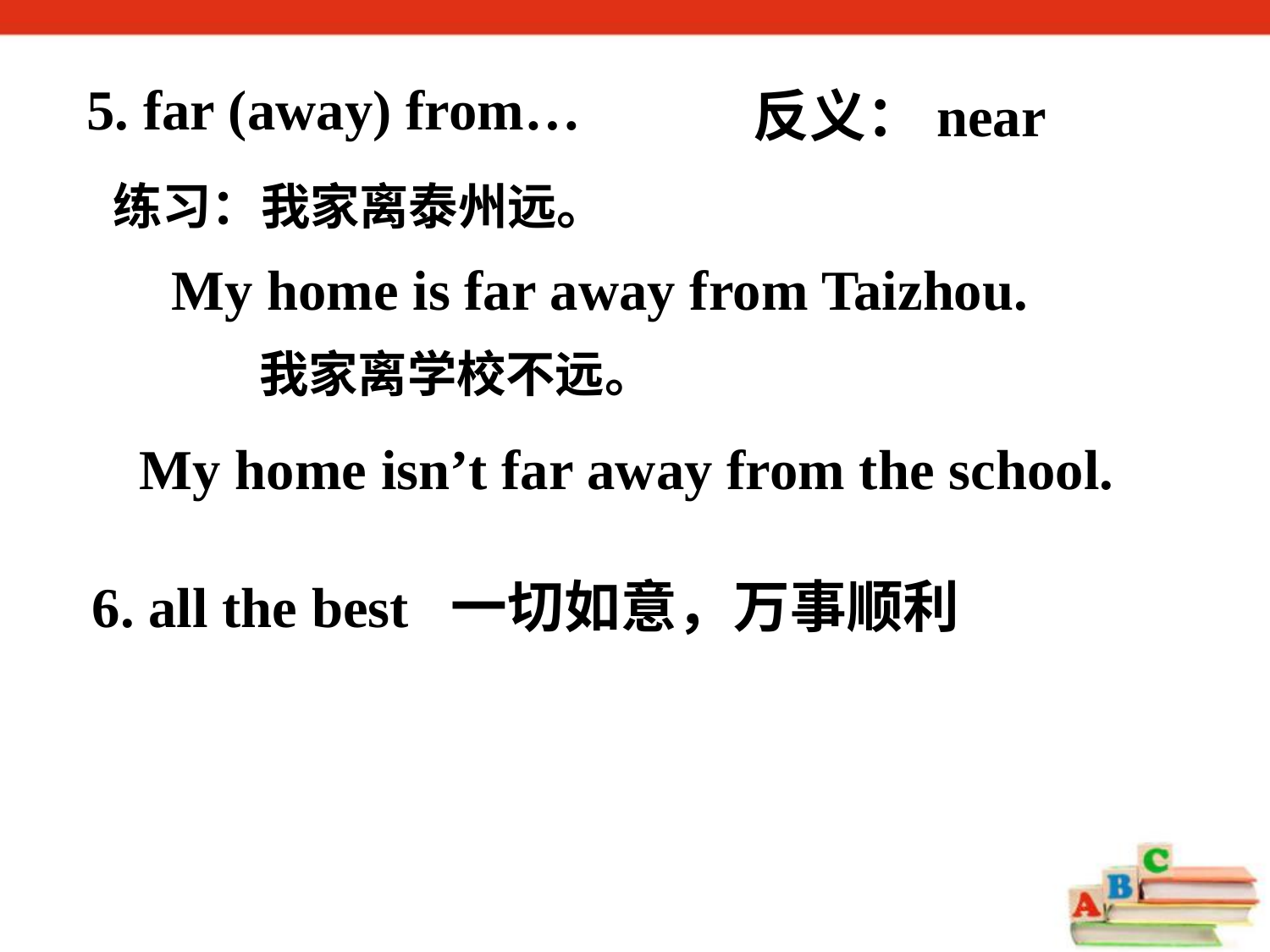

5. far (away) from…
反义：near
练习：我家离泰州远。

            我家离学校不远。
My home is far away from Taizhou.
My home isn’t far away from the school.
6. all the best  一切如意，万事顺利